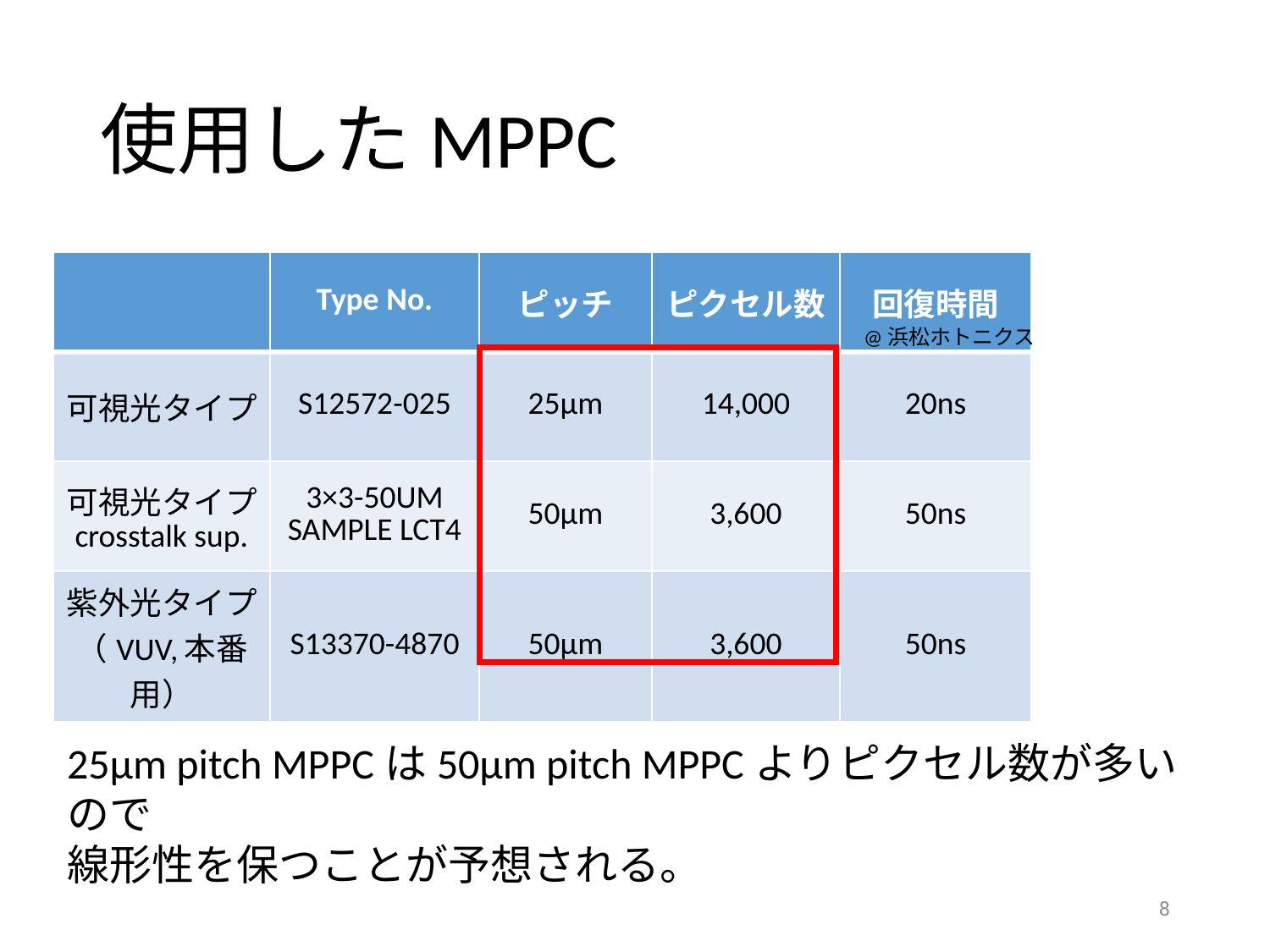

# 使用したMPPC
|  | Type No. | ピッチ | ピクセル数 | 回復時間 |
| --- | --- | --- | --- | --- |
| 可視光タイプ | S12572-025 | 25μm | 14,000 | 20ns |
| 可視光タイプ crosstalk sup. | 3×3-50UM SAMPLE LCT4 | 50μm | 3,600 | 50ns |
| 紫外光タイプ（VUV,本番用） | S13370-4870 | 50μm | 3,600 | 50ns |
@浜松ホトニクス

25μm pitch MPPCは50μm pitch MPPCよりピクセル数が多いので
線形性を保つことが予想される。
8